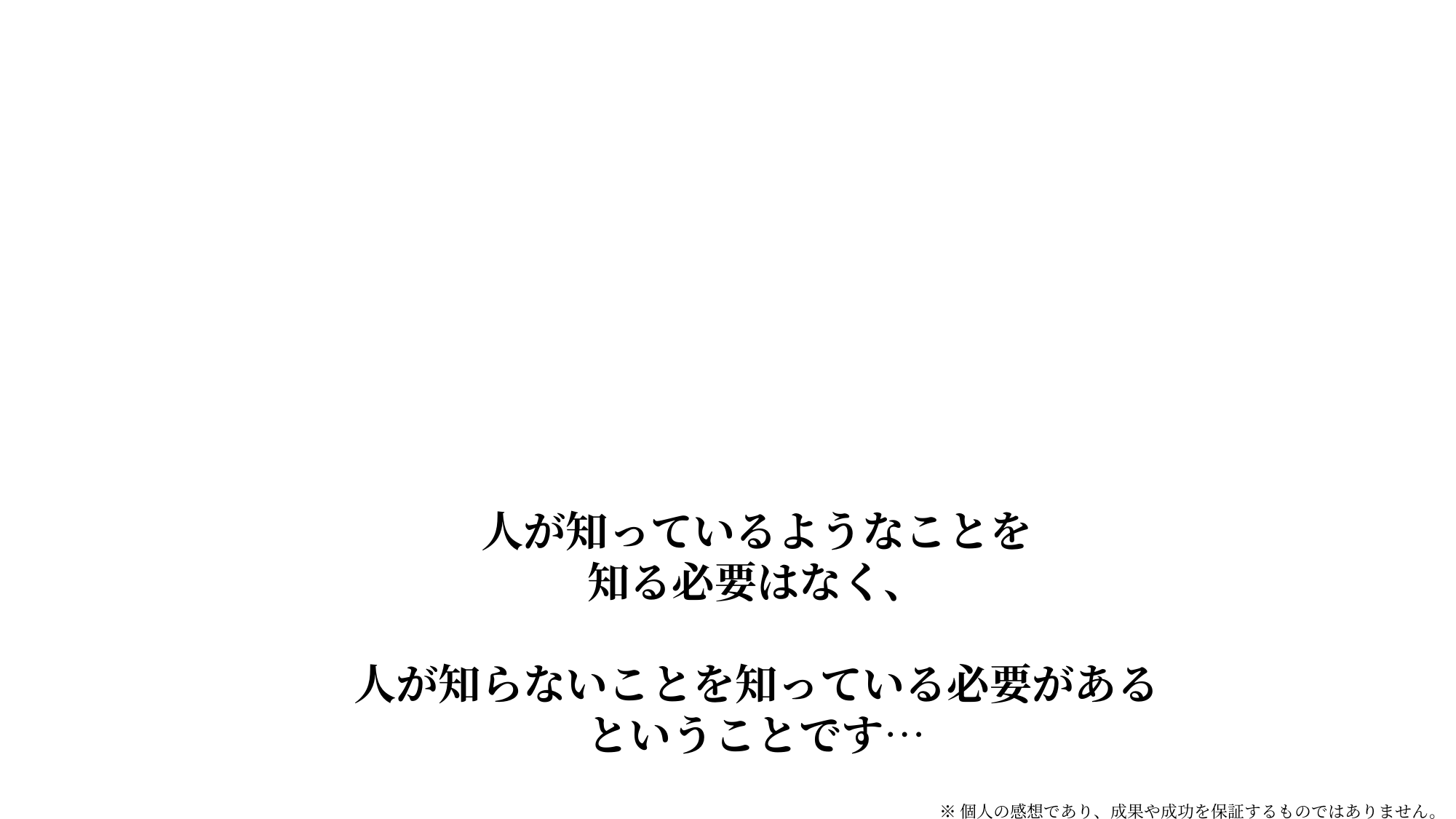

人が知っているようなことを
知る必要はなく、

人が知らないことを知っている必要がある
ということです…
※個人の感想であり、成果や成功を保証するものではありません。